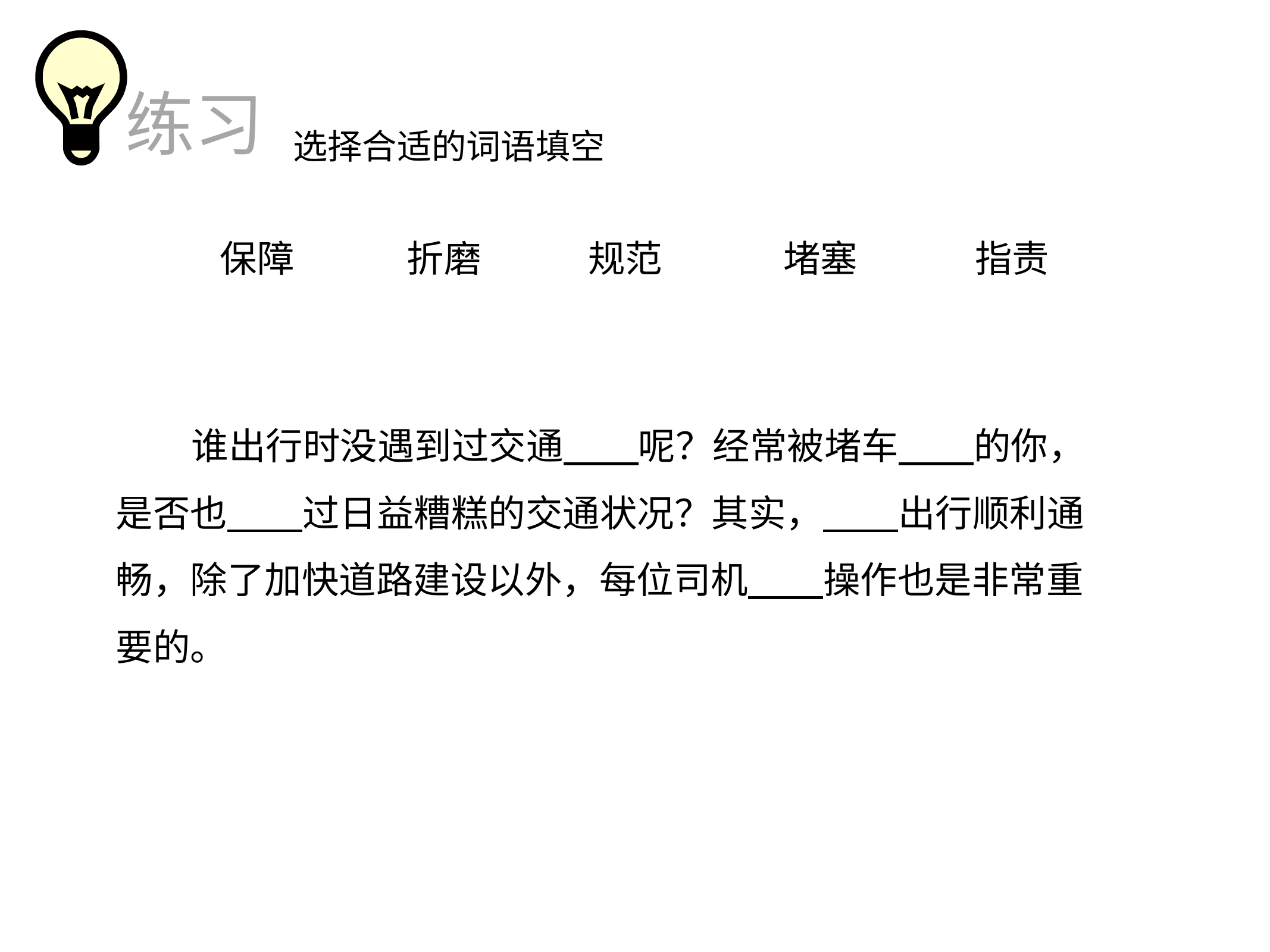

练习
选择合适的词语填空
保障
折磨
规范
堵塞
指责
        谁出行时没遇到过交通         呢？经常被堵车         的你，是否也         过日益糟糕的交通状况？其实，         出行顺利通畅，除了加快道路建设以外，每位司机         操作也是非常重要的。